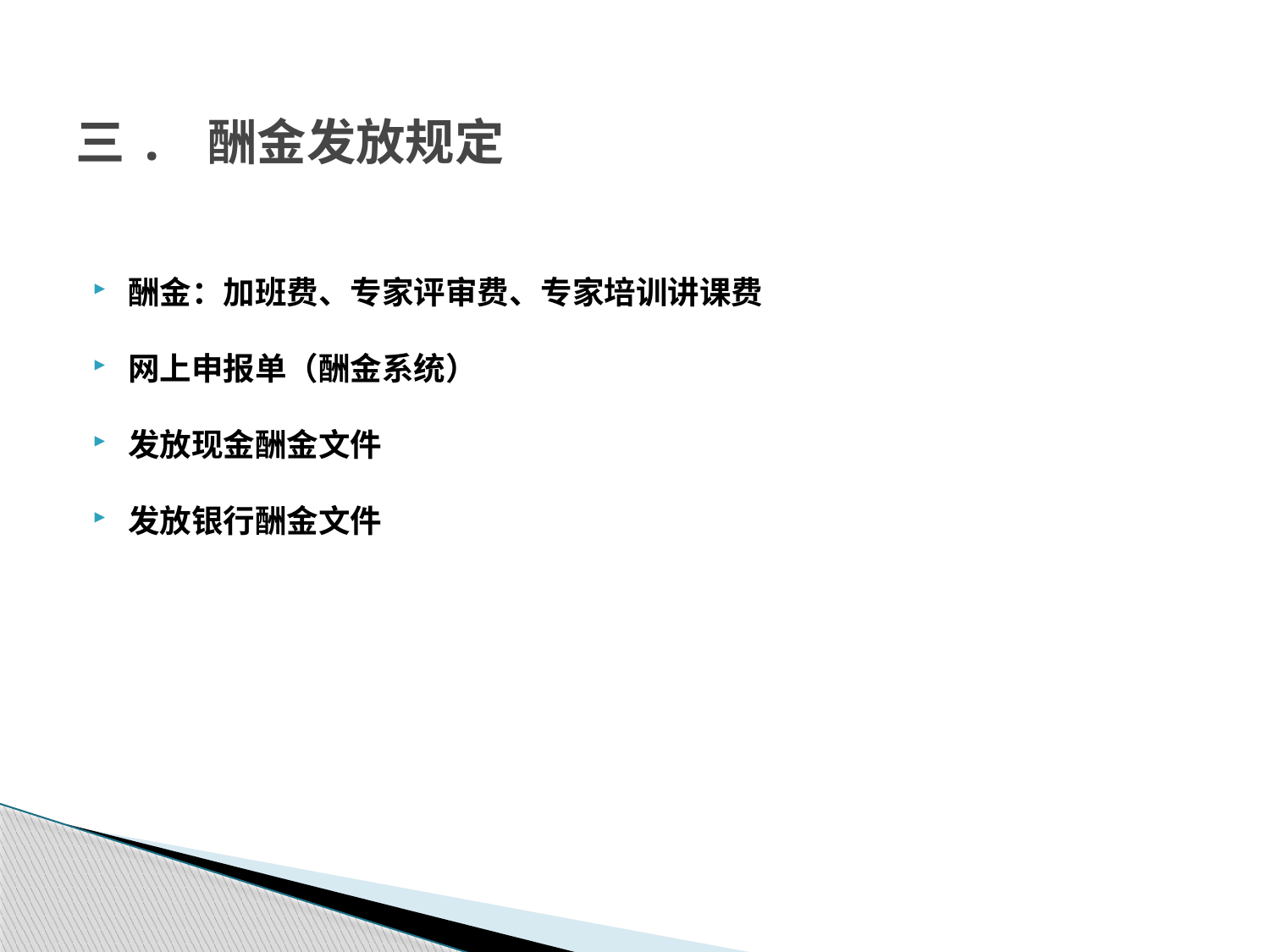

# 三. 酬金发放规定
酬金：加班费、专家评审费、专家培训讲课费

网上申报单（酬金系统）

发放现金酬金文件

发放银行酬金文件